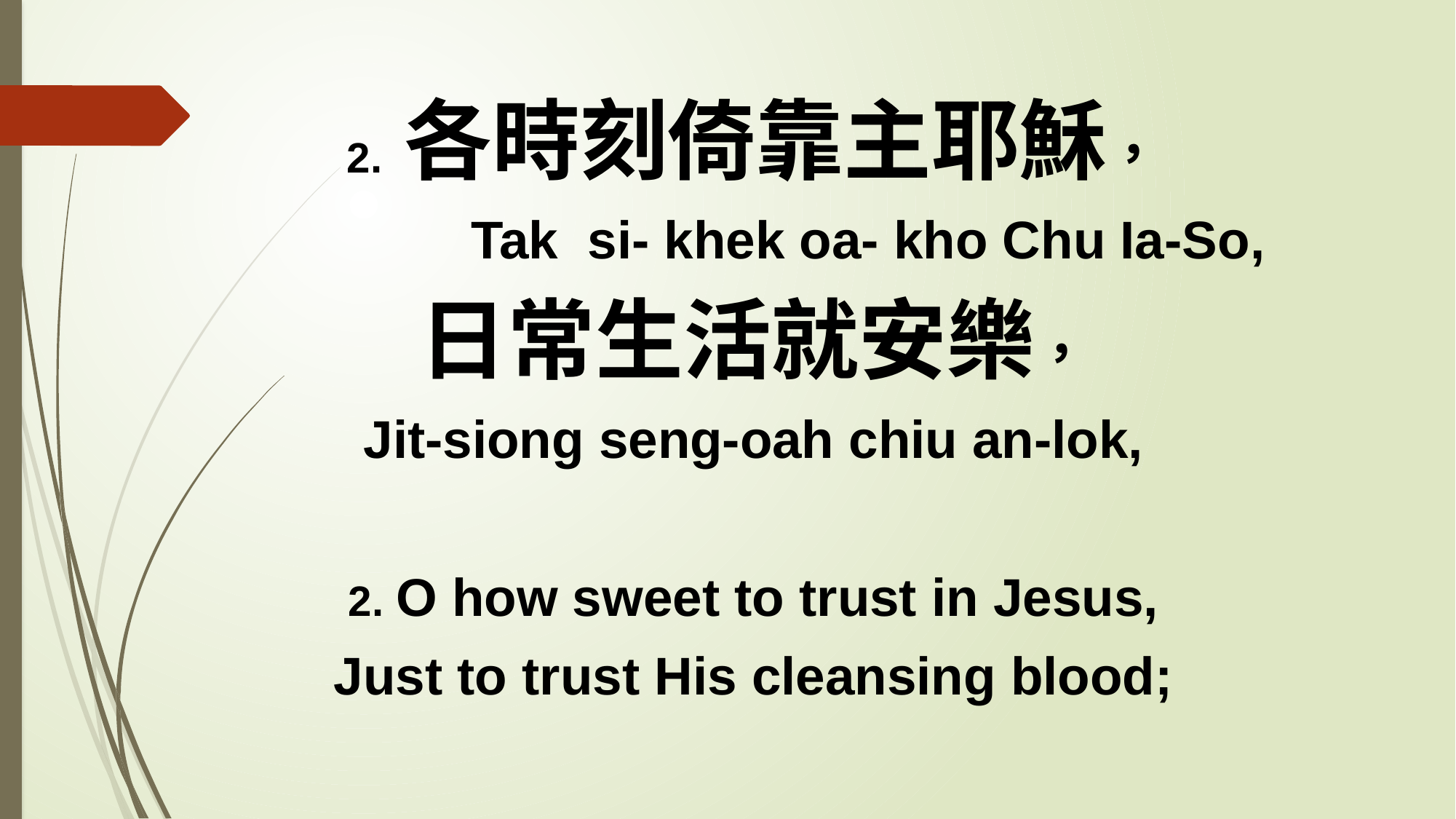

2. 各時刻倚靠主耶穌，
                     Tak  si- khek oa- kho Chu Ia-So,
日常生活就安樂，
Jit-siong seng-oah chiu an-lok,

2. O how sweet to trust in Jesus,
Just to trust His cleansing blood;